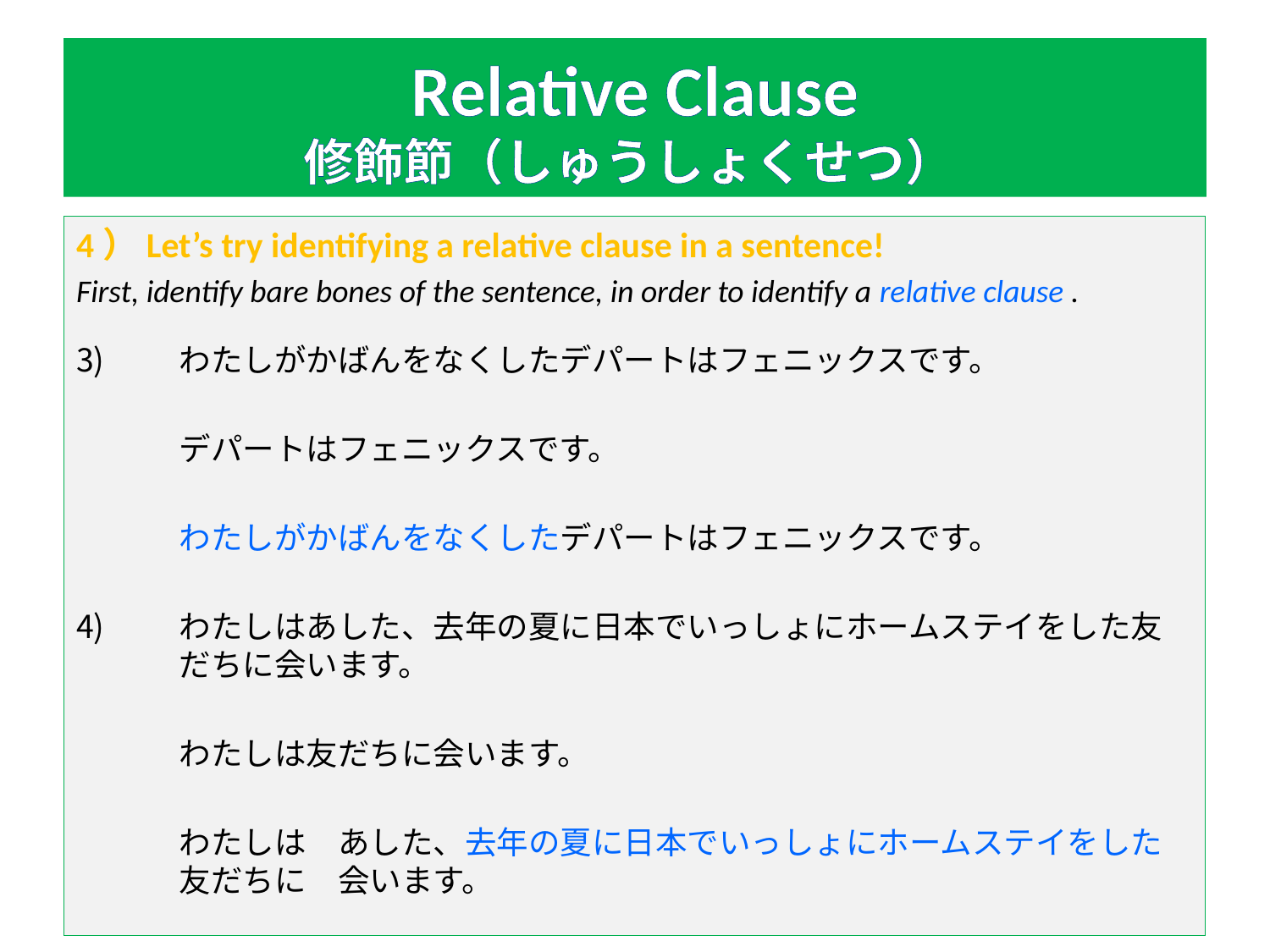

# Relative Clause 修飾節（しゅうしょくせつ）
4）Let’s try identifying a relative clause in a sentence!
First, identify bare bones of the sentence, in order to identify a relative clause .

わたしがかばんをなくしたデパートはフェニックスです。

	デパートはフェニックスです。

	わたしがかばんをなくしたデパートはフェニックスです。

わたしはあした、去年の夏に日本でいっしょにホームステイをした友だちに会います。

	わたしは友だちに会います。

	わたしは　あした、去年の夏に日本でいっしょにホームステイをした友だちに　会います。